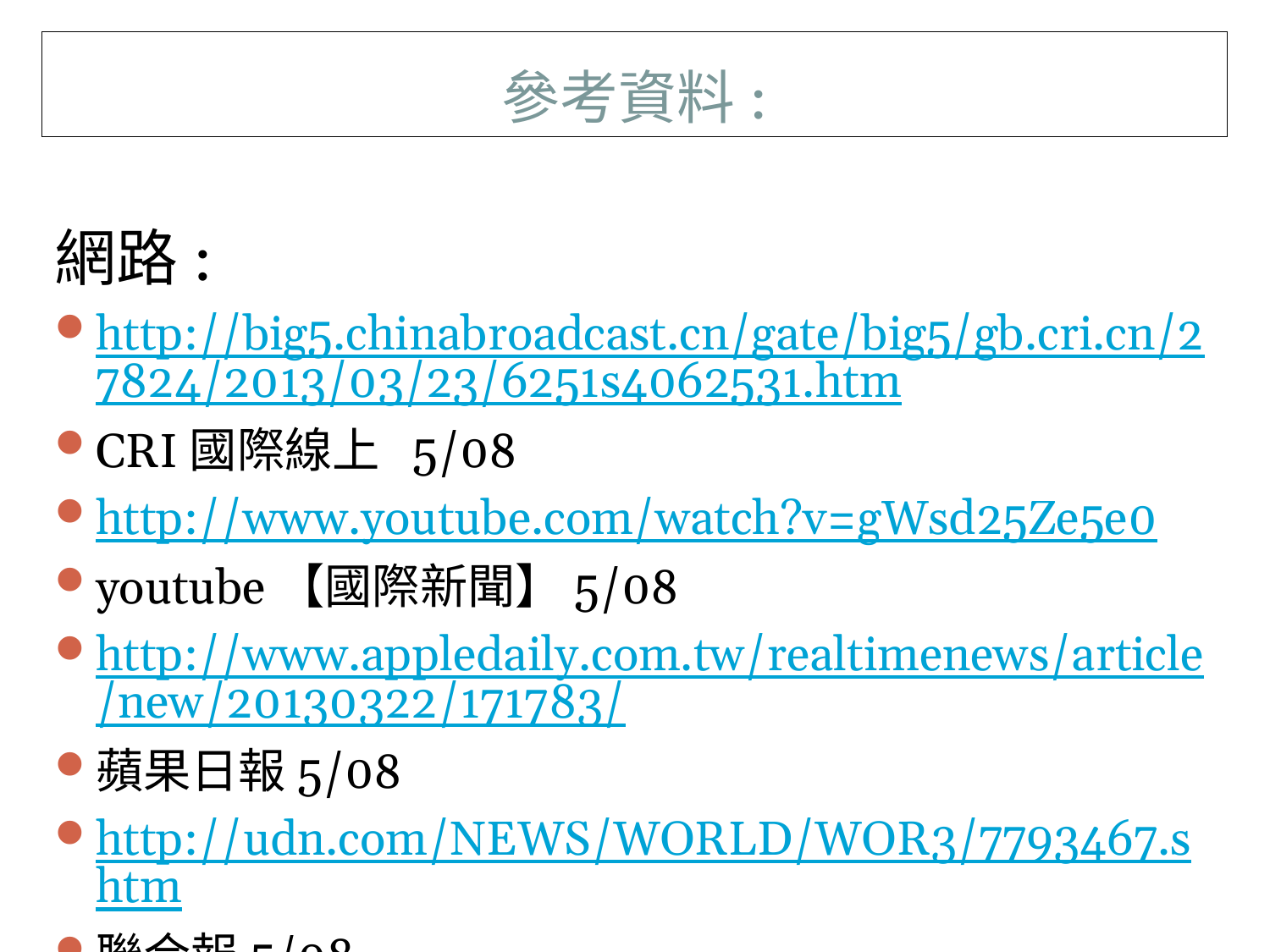

參考資料:
網路:
http://big5.chinabroadcast.cn/gate/big5/gb.cri.cn/27824/2013/03/23/6251s4062531.htm
CRI國際線上  5/08
http://www.youtube.com/watch?v=gWsd25Ze5e0
youtube【國際新聞】5/08
http://www.appledaily.com.tw/realtimenews/article/new/20130322/171783/
蘋果日報5/08
http://udn.com/NEWS/WORLD/WOR3/7793467.shtm
聯合報5/08